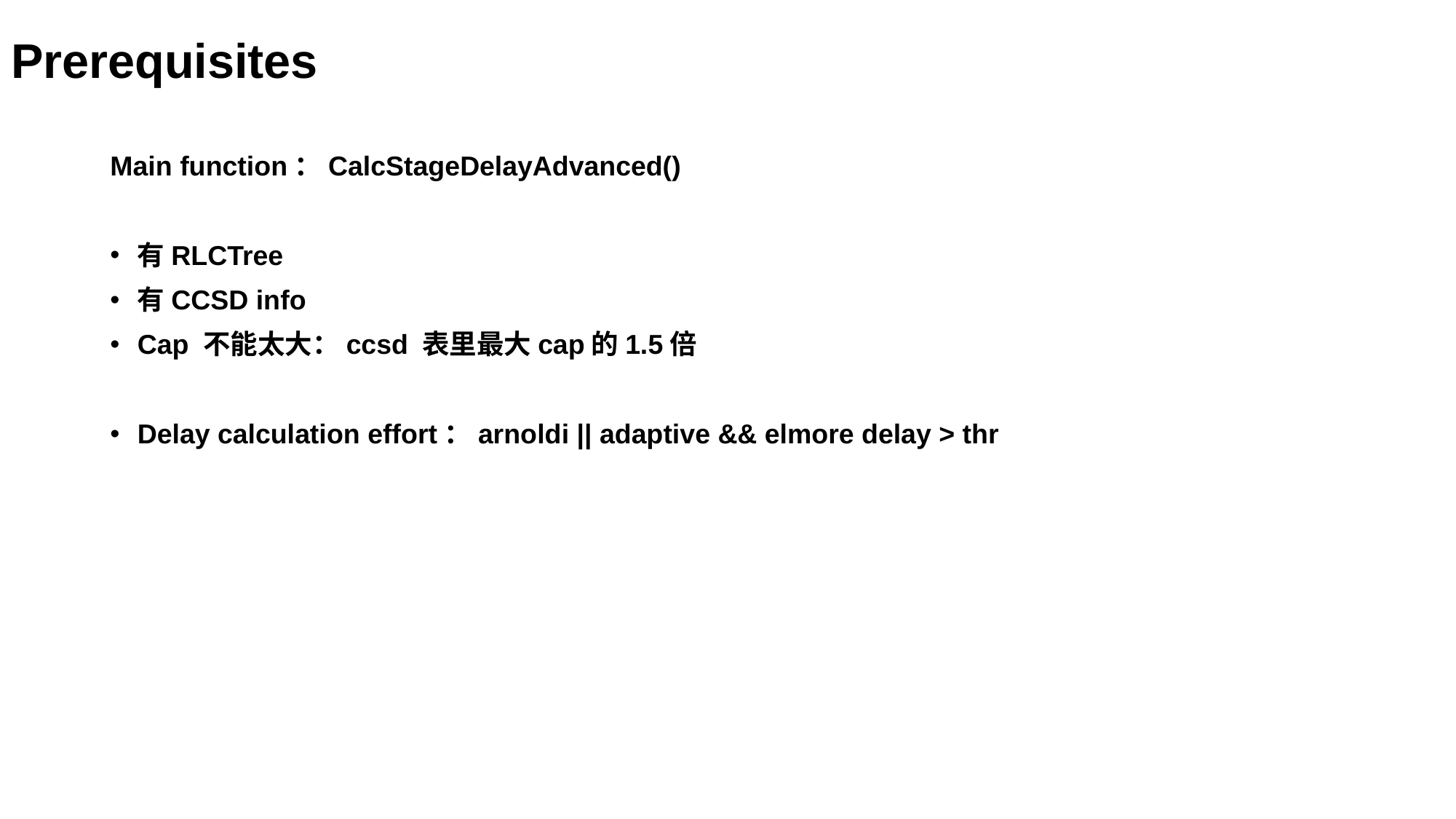

Prerequisites
Main function：CalcStageDelayAdvanced()

有RLCTree
有CCSD info
Cap 不能太大：ccsd 表里最大cap的1.5倍

Delay calculation effort：arnoldi || adaptive && elmore delay > thr

2